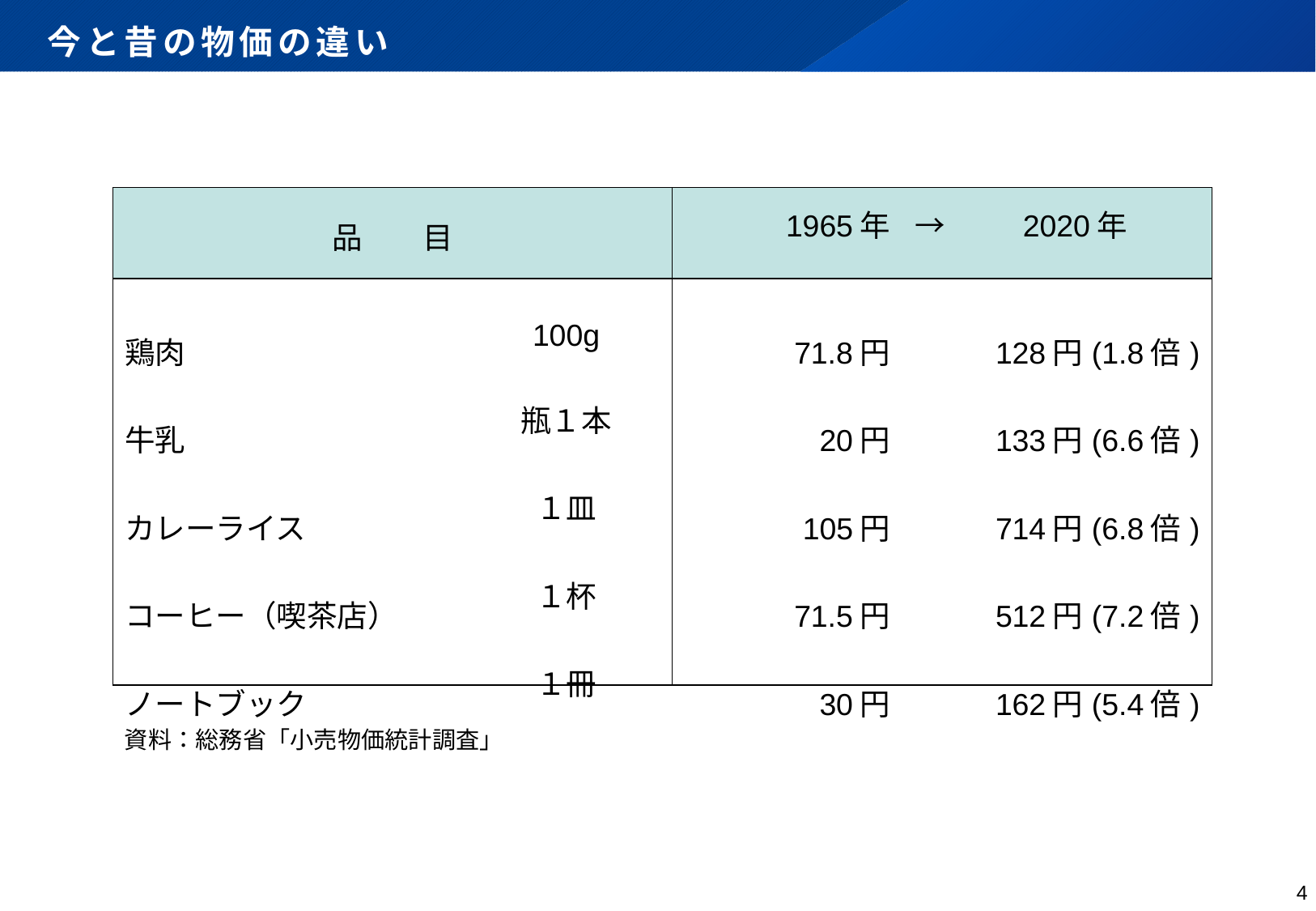

# 今と昔の物価の違い
| 品　　目 |  | 1965年 | →　　2020年 |
| --- | --- | --- | --- |
| 鶏肉 牛乳 カレーライス コーヒー（喫茶店） ノートブック | 100g 瓶１本 １皿 １杯 １冊 | 71.8円 　20円 105円 71.5円 30円 | 128円(1.8倍) 133円(6.6倍) 714円(6.8倍) 512円(7.2倍) 162円(5.4倍) |
資料：総務省「小売物価統計調査」
4